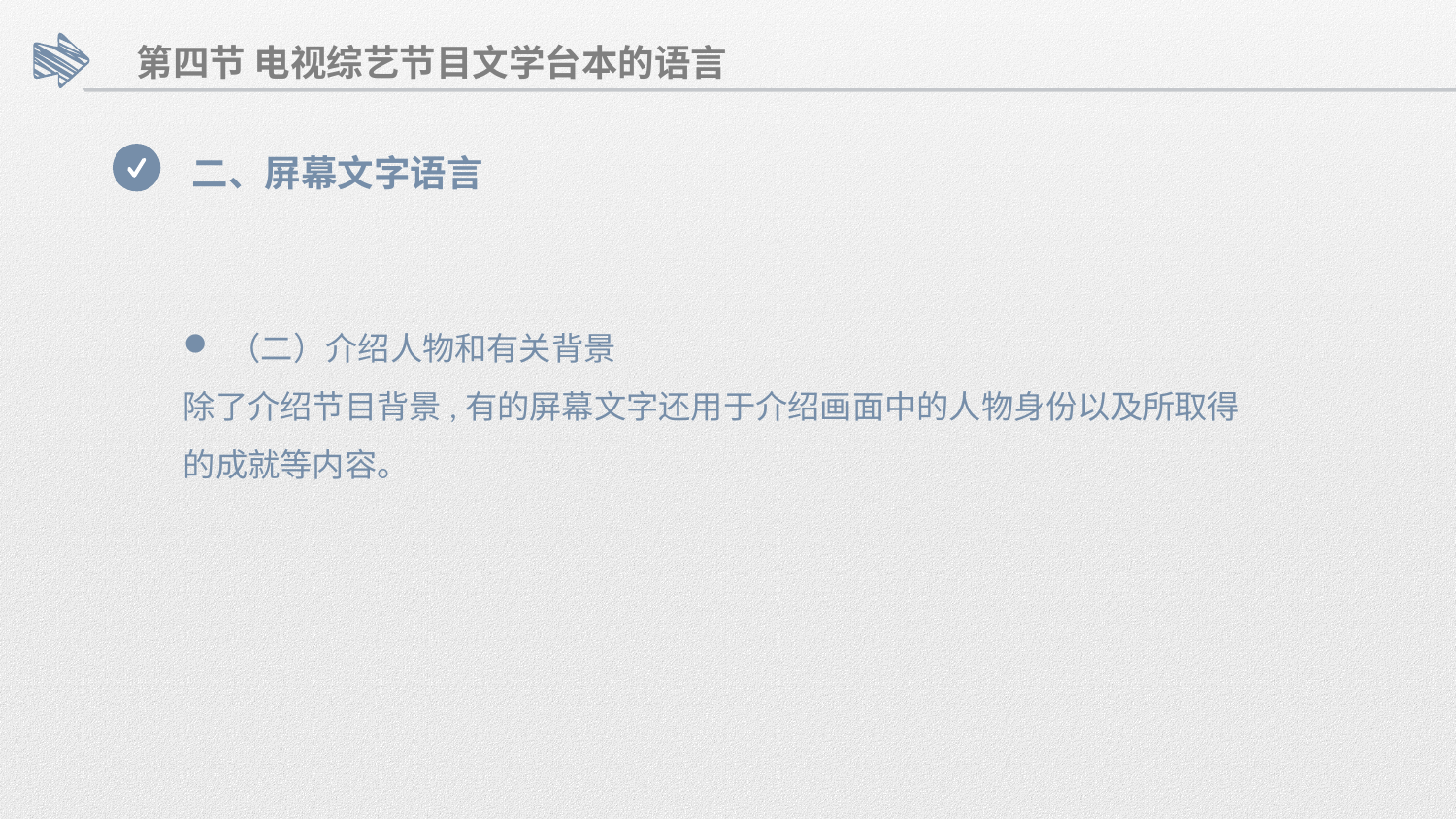

第四节 电视综艺节目文学台本的语言
二、屏幕文字语言

（二）介绍人物和有关背景
除了介绍节目背景,有的屏幕文字还用于介绍画面中的人物身份以及所取得
的成就等内容。